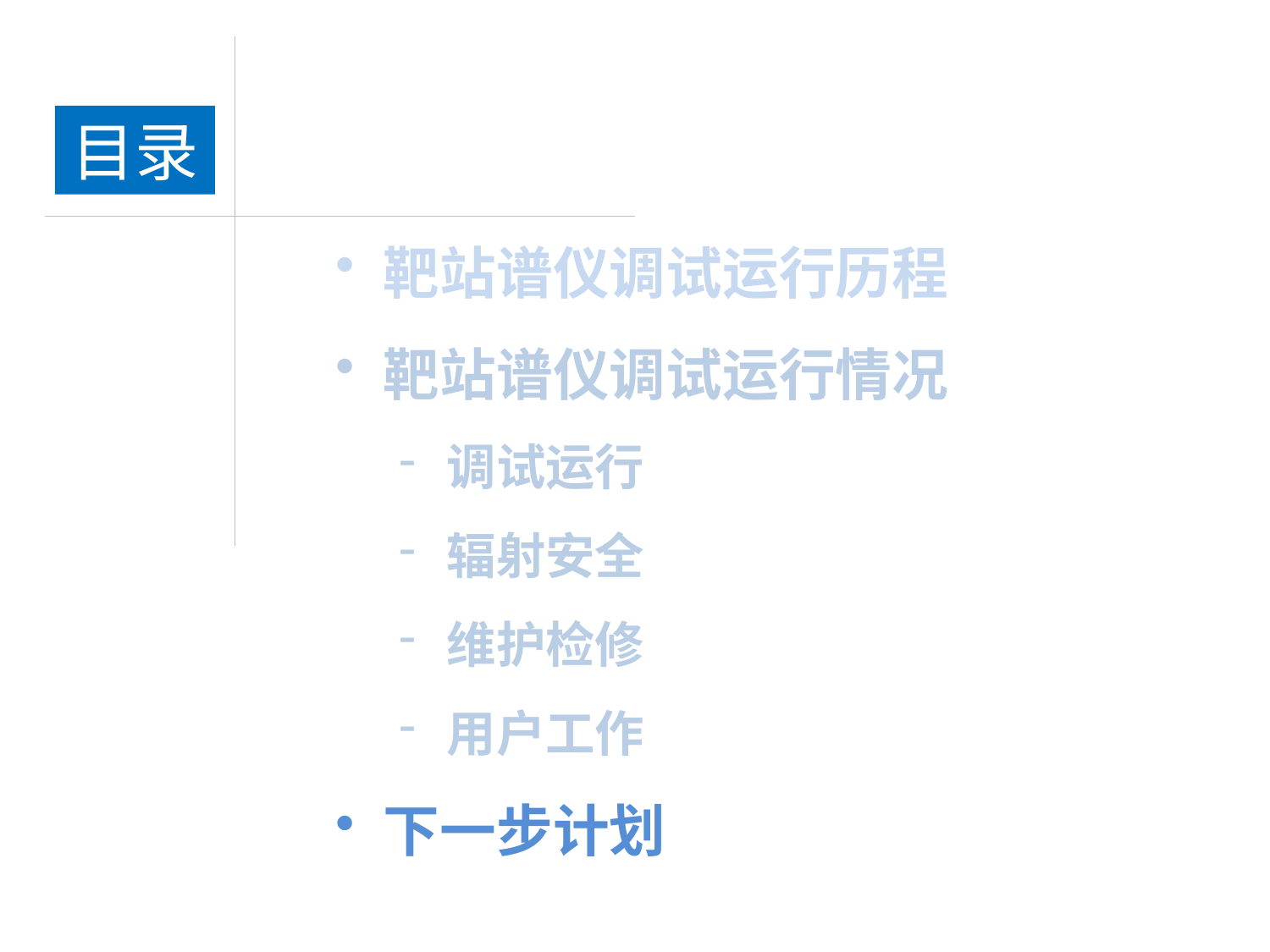

目录
靶站谱仪调试运行历程
靶站谱仪调试运行情况
调试运行
辐射安全
维护检修
用户工作
下一步计划